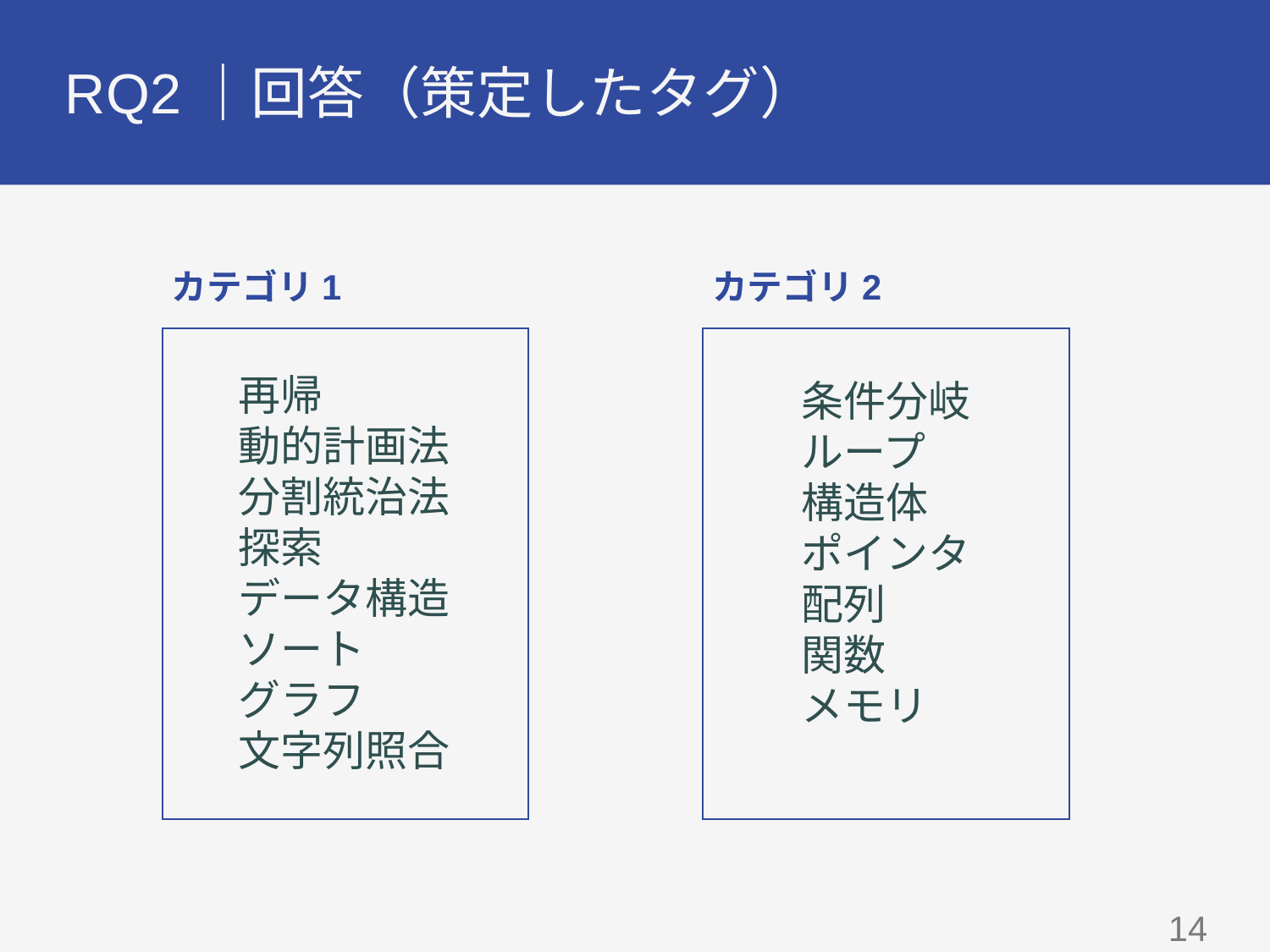

# RQ2｜回答（策定したタグ）

カテゴリ1

再帰
動的計画法
分割統治法
探索
データ構造
ソート
グラフ
文字列照合
カテゴリ2

条件分岐
ループ
構造体
ポインタ
配列
関数
メモリ
14